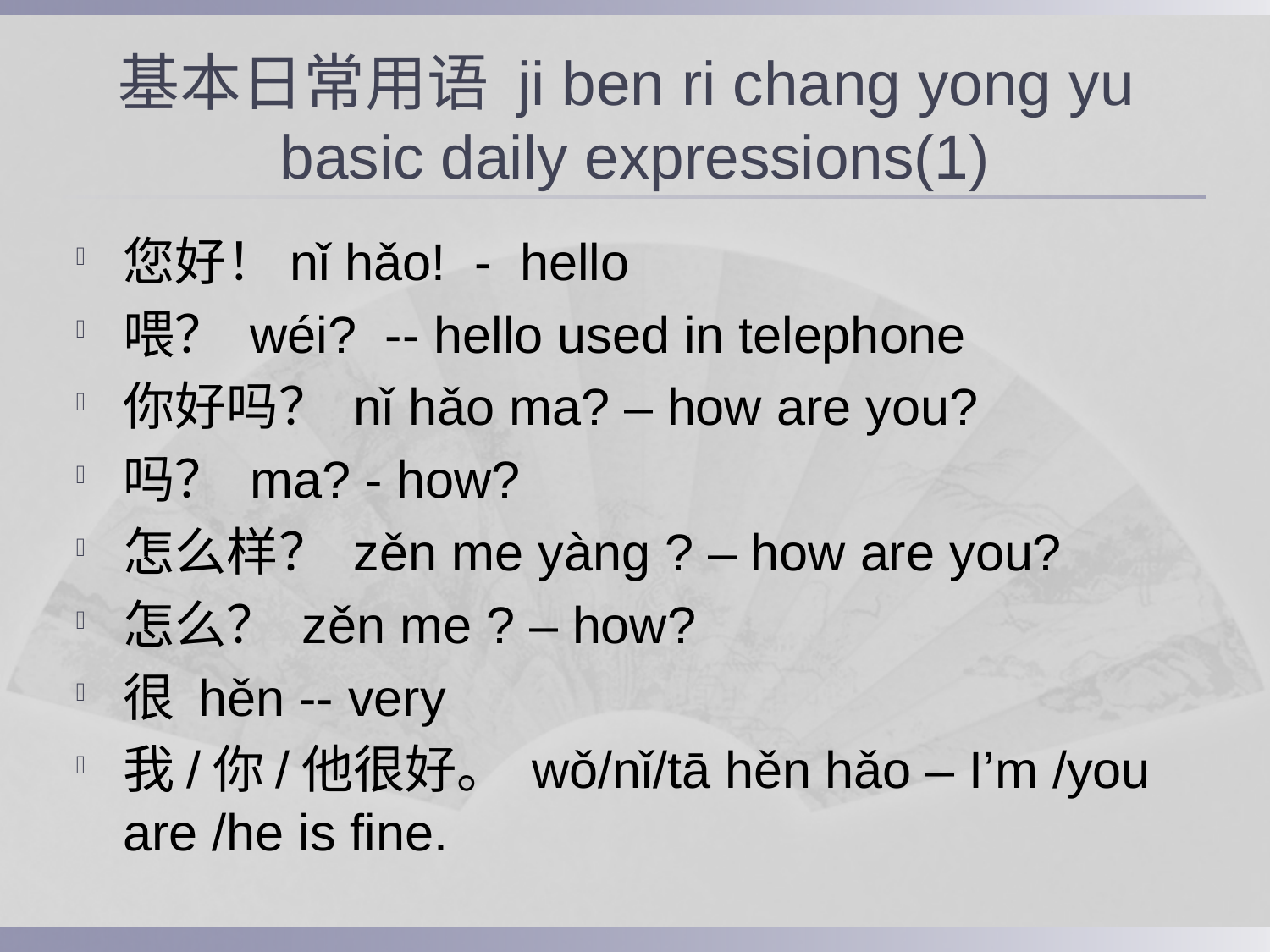

# 基本日常用语 ji ben ri chang yong yu basic daily expressions(1)
您好！nǐ hǎo!  -  hello
喂？ wéi?  -- hello used in telephone
你好吗？ nǐ hǎo ma? – how are you?
吗？ ma? - how?
怎么样？ zěn me yàng ? – how are you?
怎么？ zěn me ? – how?
很 hěn -- very
我/你/他很好。 wǒ/nǐ/tā hěn hǎo – I’m /you are /he is fine.